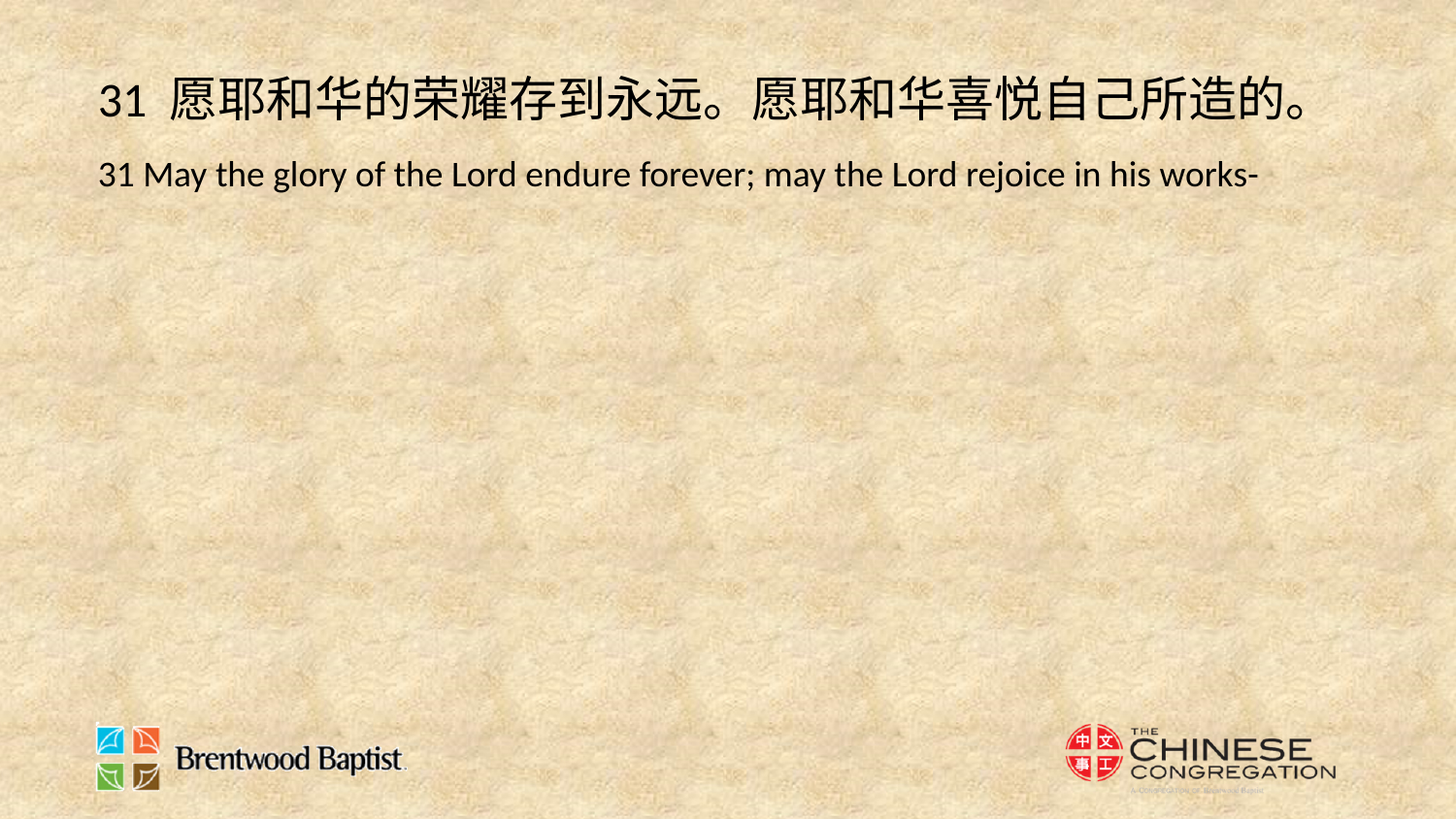

31 愿耶和华的荣耀存到永远。愿耶和华喜悦自己所造的。

31 May the glory of the Lord endure forever; may the Lord rejoice in his works-